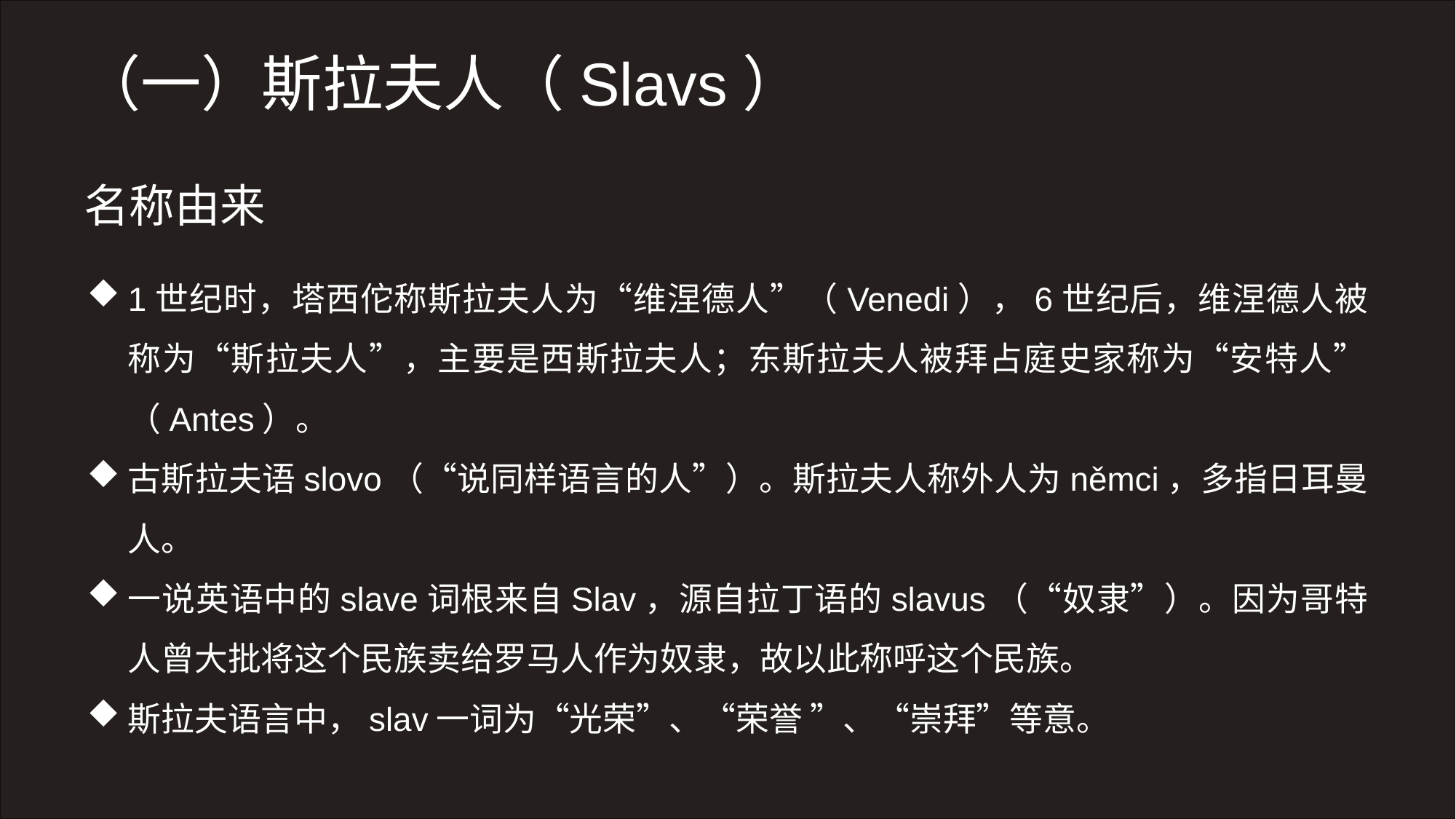

（一）斯拉夫人（Slavs）
名称由来
1世纪时，塔西佗称斯拉夫人为“维涅德人”（Venedi），6世纪后，维涅德人被称为“斯拉夫人”，主要是西斯拉夫人；东斯拉夫人被拜占庭史家称为“安特人”（Antes）。
古斯拉夫语slovo（“说同样语言的人”）。斯拉夫人称外人为němci，多指日耳曼人。
一说英语中的slave词根来自Slav，源自拉丁语的slavus（“奴隶”）。因为哥特人曾大批将这个民族卖给罗马人作为奴隶，故以此称呼这个民族。
斯拉夫语言中，slav一词为“光荣”、“荣誉 ”、“崇拜”等意。